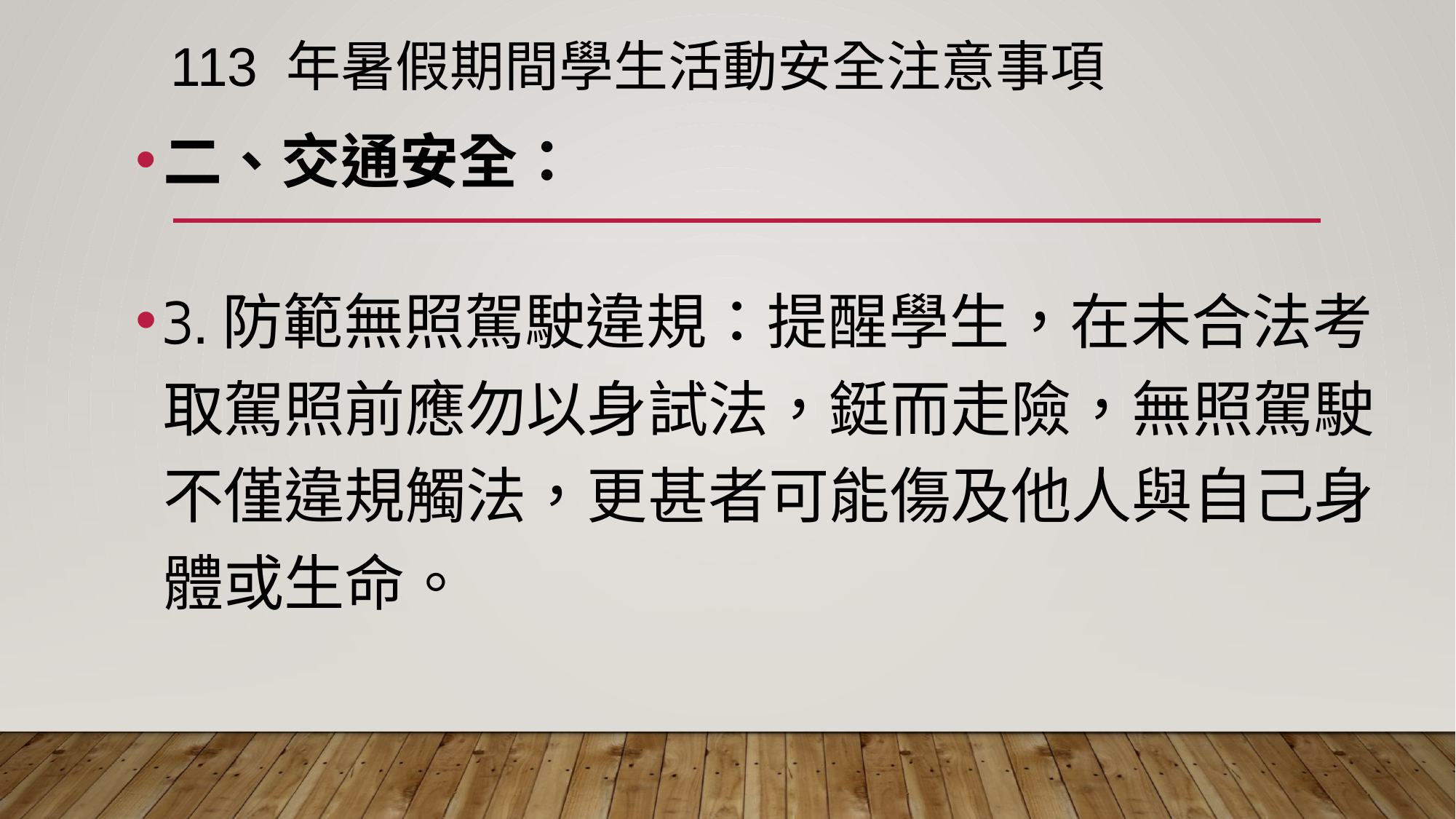

113 年暑假期間學生活動安全注意事項
二、交通安全：

3.防範無照駕駛違規：提醒學生，在未合法考取駕照前應勿以身試法，鋌而走險，無照駕駛不僅違規觸法，更甚者可能傷及他人與自己身體或生命。